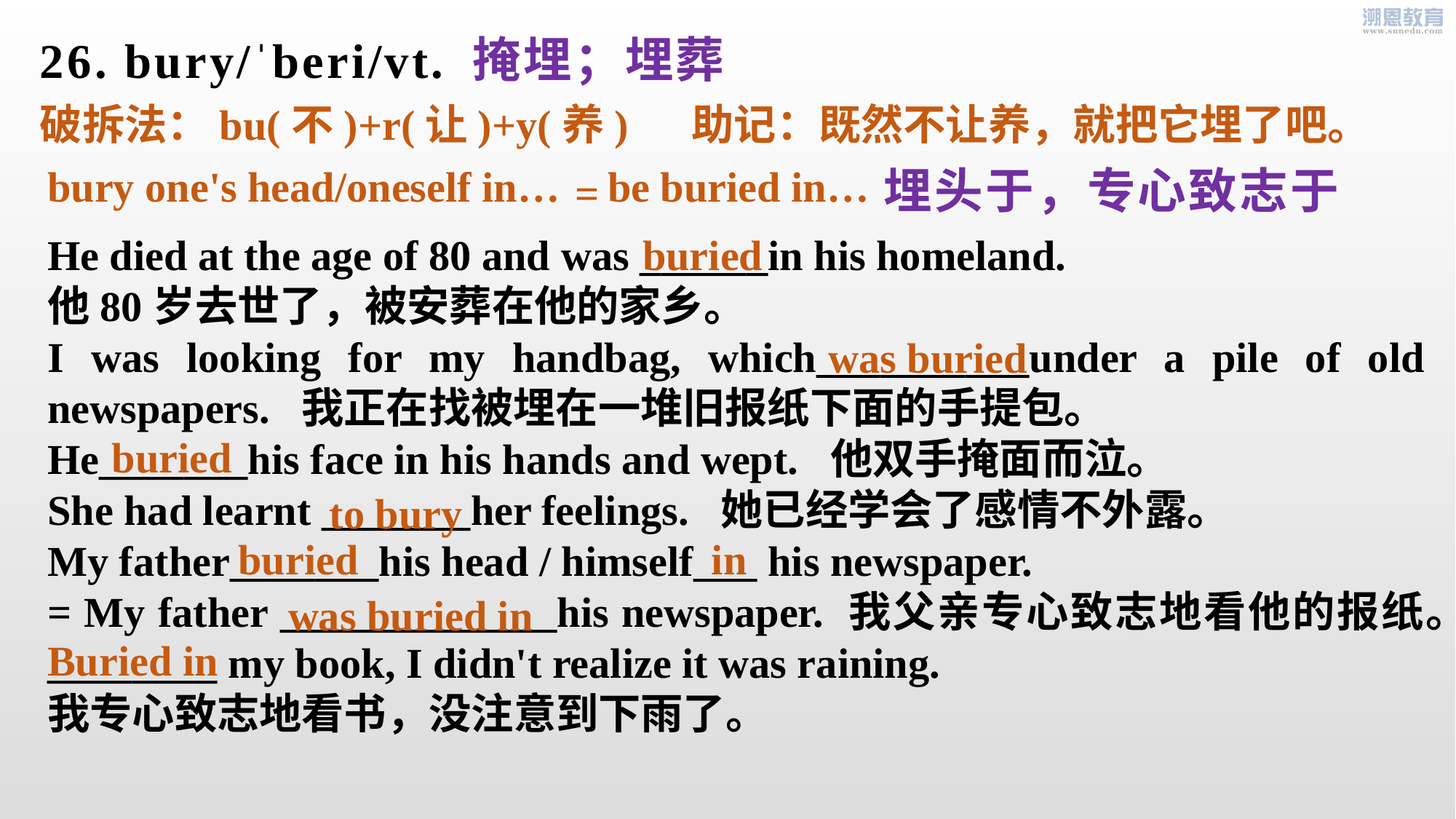

掩埋；埋葬
26. bury/ˈberi/vt.
破拆法：bu(不)+r(让)+y(养)     助记：既然不让养，就把它埋了吧。
                                                  =                          埋头于，专心致志于
bury one's head/oneself in…
be buried in…
He died at the age of 80 and was ______in his homeland.
他80岁去世了，被安葬在他的家乡。
I was looking for my handbag, which__________under a pile of old newspapers.  我正在找被埋在一堆旧报纸下面的手提包。
He_______his face in his hands and wept.  他双手掩面而泣。
She had learnt _______her feelings.  她已经学会了感情不外露。
My father_______his head / himself___ his newspaper.
= My father _____________his newspaper. 我父亲专心致志地看他的报纸。
________ my book, I didn't realize it was raining.
我专心致志地看书，没注意到下雨了。
buried
was buried
buried
to bury
buried
in
was buried in
Buried in